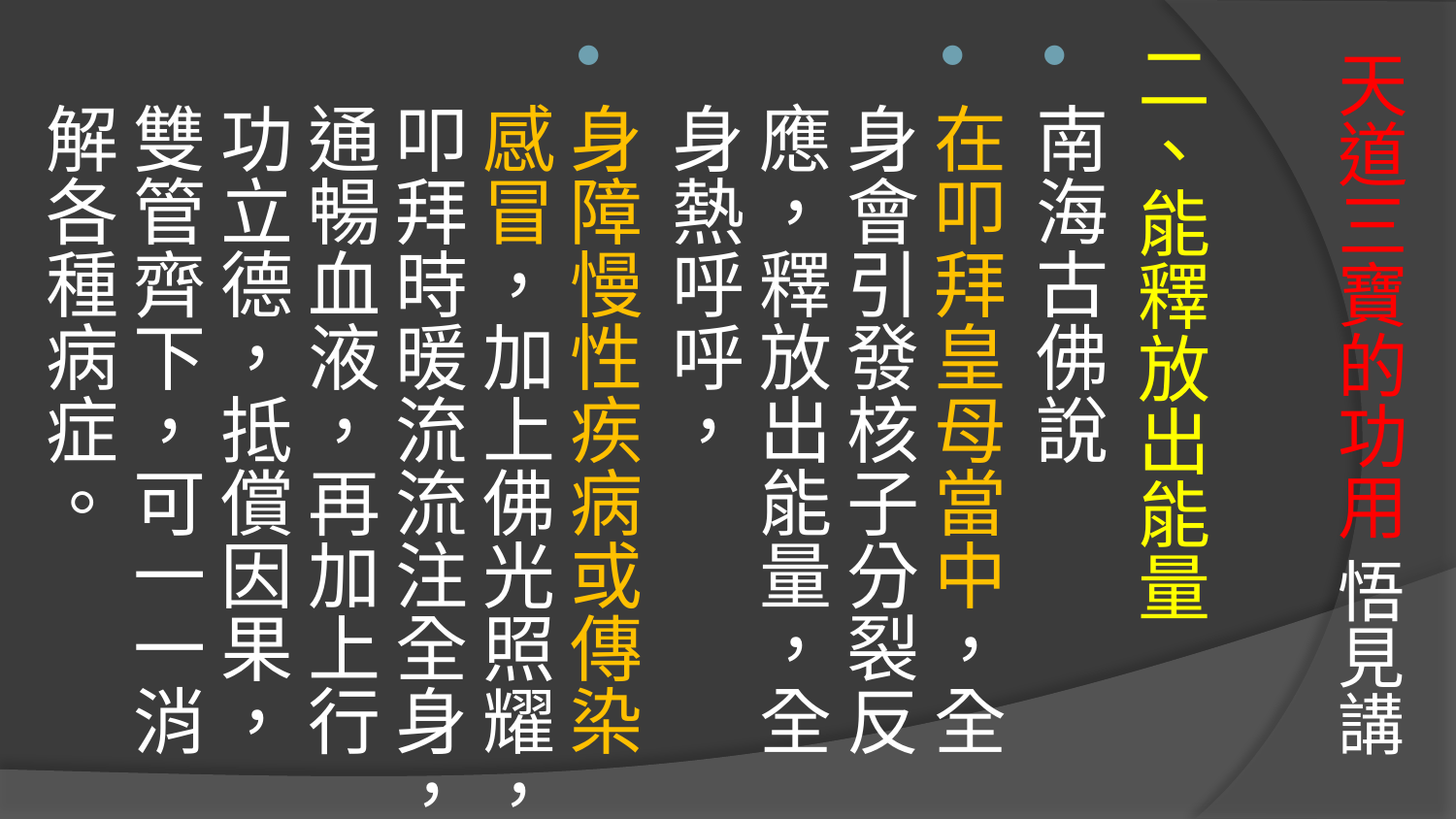

# 天道三寶的功用 悟見講
二、能釋放出能量
南海古佛說
在叩拜皇母當中，全身會引發核子分裂反應，釋放出能量，全身熱呼呼，
身障慢性疾病或傳染感冒，加上佛光照耀，叩拜時暖流流注全身，通暢血液，再加上行功立德，抵償因果，雙管齊下，可一一消解各種病症。